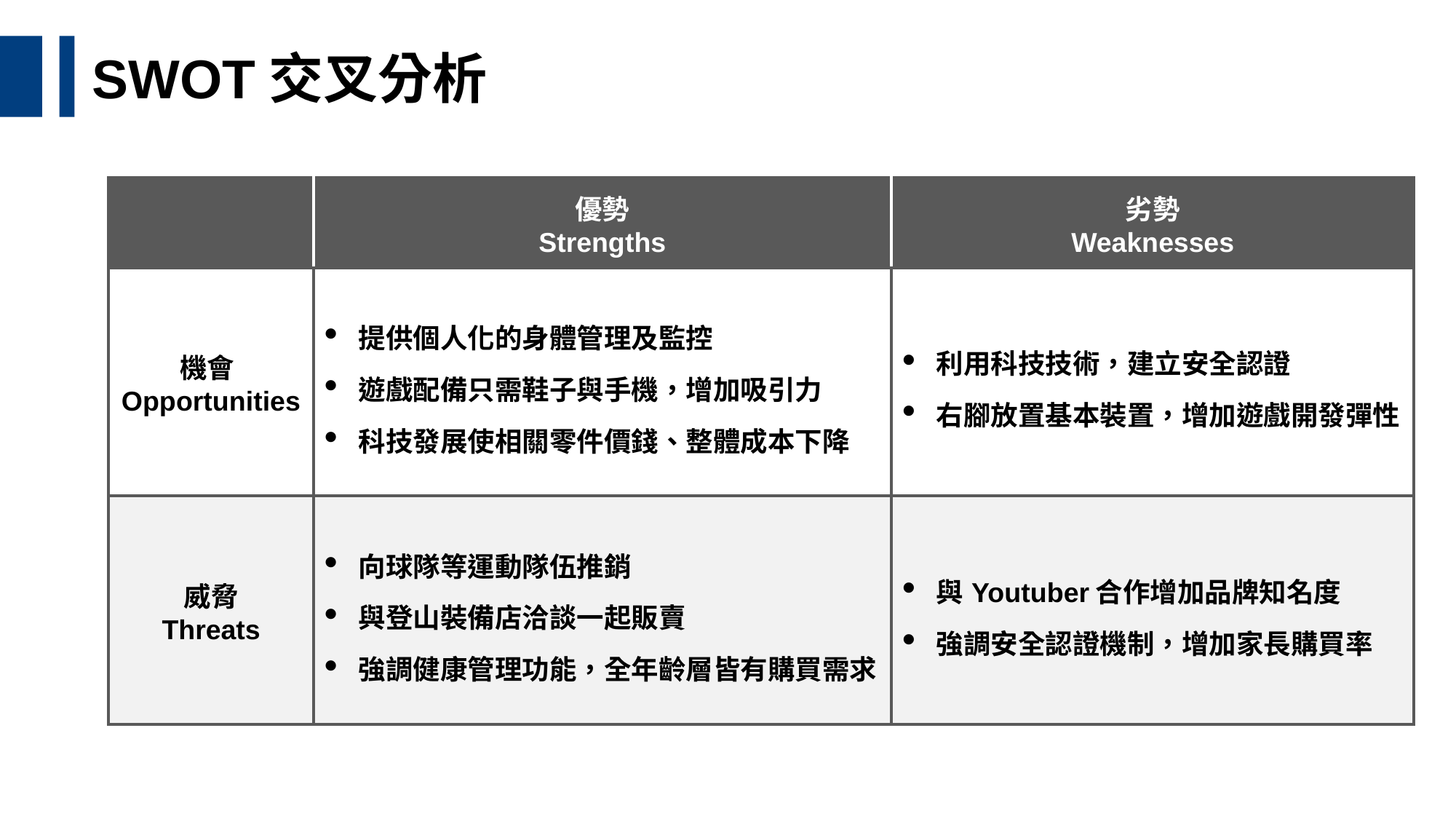

SWOT交叉分析
|  | 優勢 Strengths | 劣勢 Weaknesses |
| --- | --- | --- |
| 機會Opportunities | 提供個人化的身體管理及監控 遊戲配備只需鞋子與手機，增加吸引力 科技發展使相關零件價錢、整體成本下降 | 利用科技技術，建立安全認證 右腳放置基本裝置，增加遊戲開發彈性 |
| 威脅 Threats | 向球隊等運動隊伍推銷 與登山裝備店洽談一起販賣 強調健康管理功能，全年齡層皆有購買需求 | 與Youtuber合作增加品牌知名度 強調安全認證機制，增加家長購買率 |